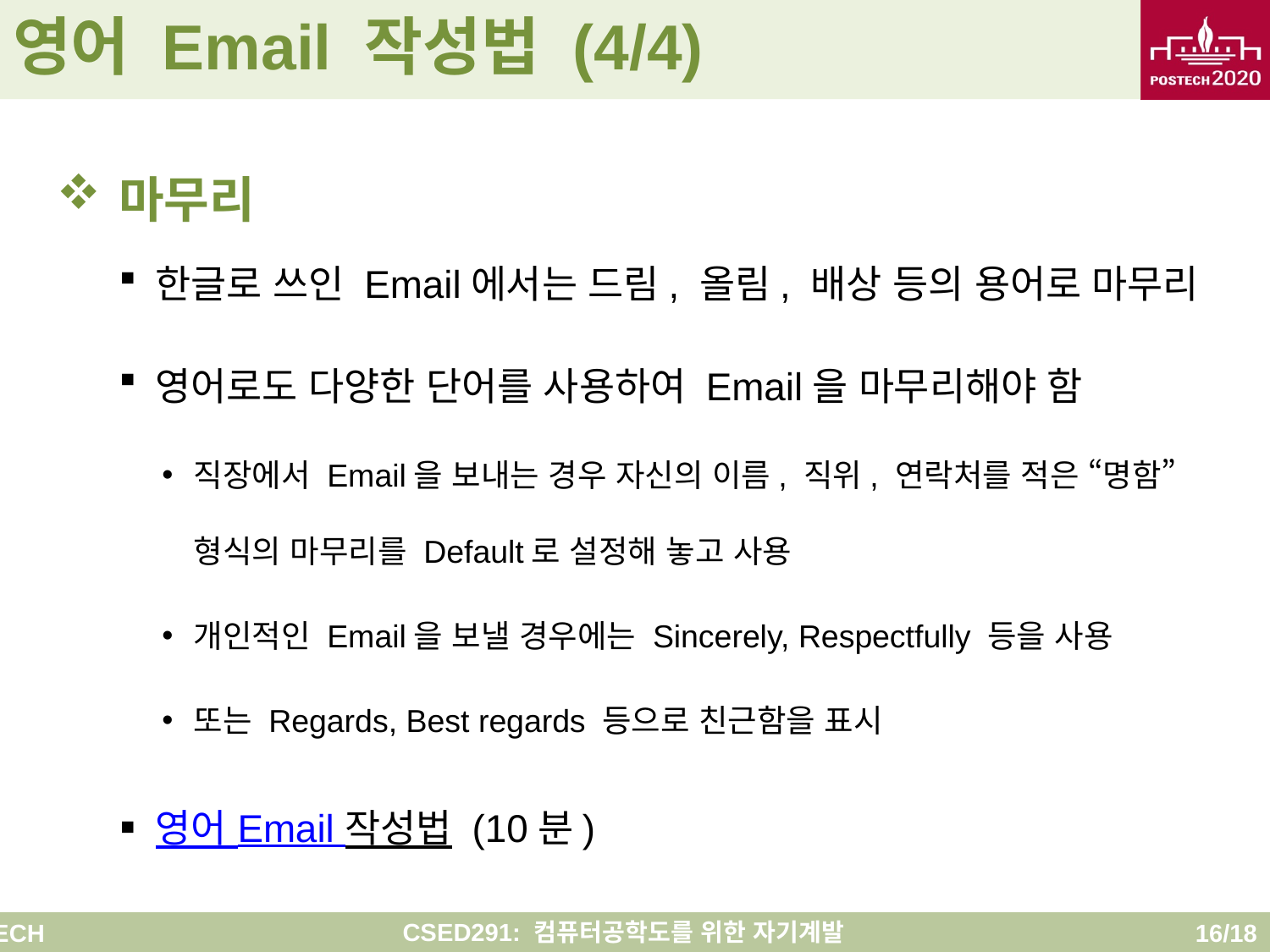

# 영어 Email 작성법 (4/4)
마무리
한글로 쓰인 Email에서는 드림, 올림, 배상 등의 용어로 마무리
영어로도 다양한 단어를 사용하여 Email을 마무리해야 함
직장에서 Email을 보내는 경우 자신의 이름, 직위, 연락처를 적은 “명함”   형식의 마무리를 Default로 설정해 놓고 사용
개인적인 Email을 보낼 경우에는 Sincerely, Respectfully 등을 사용
또는 Regards, Best regards 등으로 친근함을 표시
영어 Email 작성법 (10분)